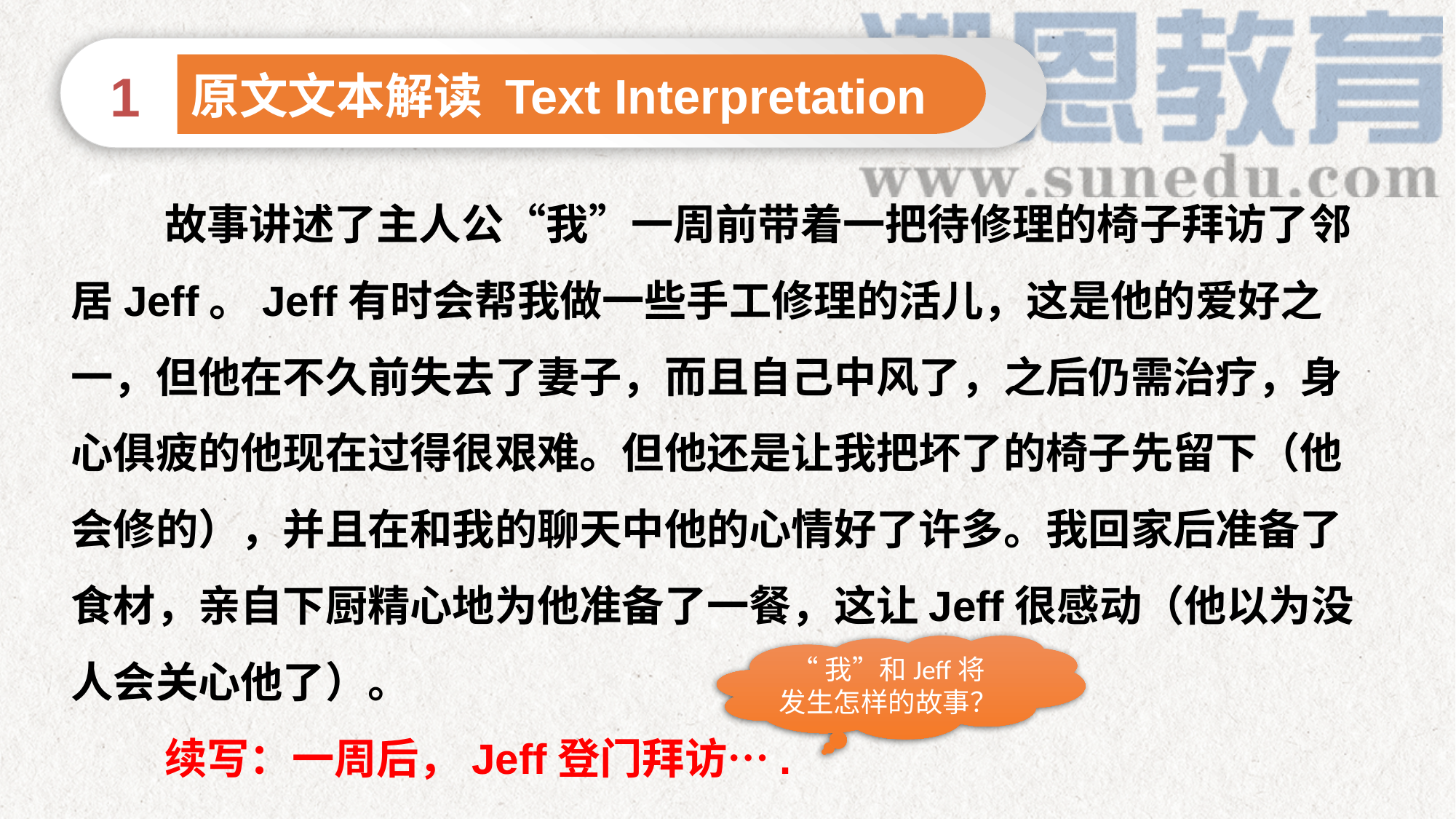

1
原文文本解读 Text Interpretation
   故事讲述了主人公“我”一周前带着一把待修理的椅子拜访了邻居Jeff。Jeff有时会帮我做一些手工修理的活儿，这是他的爱好之一，但他在不久前失去了妻子，而且自己中风了，之后仍需治疗，身心俱疲的他现在过得很艰难。但他还是让我把坏了的椅子先留下（他会修的），并且在和我的聊天中他的心情好了许多。我回家后准备了食材，亲自下厨精心地为他准备了一餐，这让Jeff很感动（他以为没人会关心他了）。
   续写：一周后，Jeff登门拜访….
“我”和Jeff将发生怎样的故事？